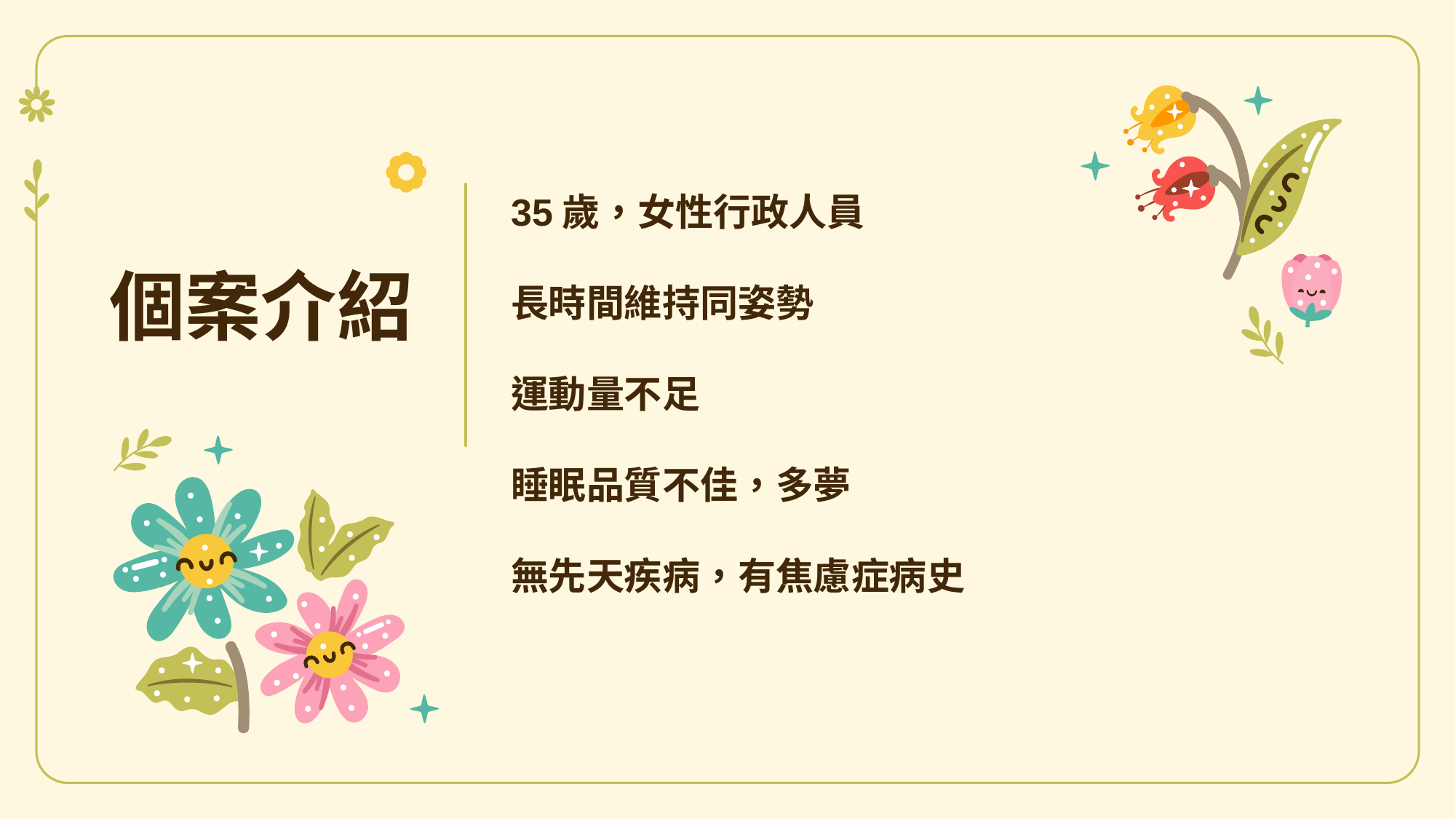

# 35歲，女性行政人員 長時間維持同姿勢 運動量不足 睡眠品質不佳，多夢 無先天疾病，有焦慮症病史
個案介紹